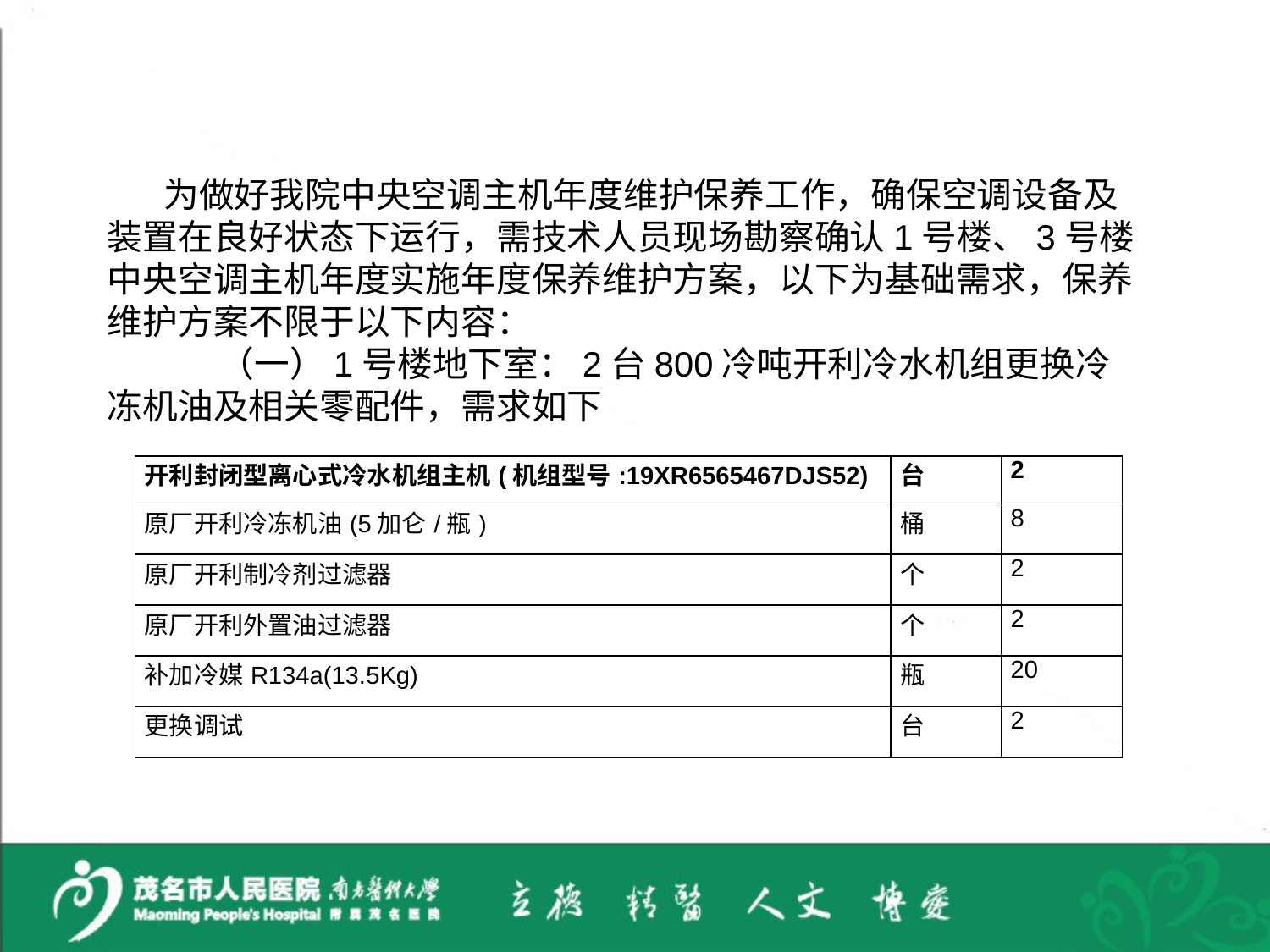

为做好我院中央空调主机年度维护保养工作，确保空调设备及装置在良好状态下运行，需技术人员现场勘察确认1号楼、3号楼中央空调主机年度实施年度保养维护方案，以下为基础需求，保养维护方案不限于以下内容：
      （一）1号楼地下室：2台800冷吨开利冷水机组更换冷冻机油及相关零配件，需求如下
| 开利封闭型离心式冷水机组主机(机组型号:19XR6565467DJS52) | 台 | 2 |
| --- | --- | --- |
| 原厂开利冷冻机油(5加仑/瓶) | 桶 | 8 |
| 原厂开利制冷剂过滤器 | 个 | 2 |
| 原厂开利外置油过滤器 | 个 | 2 |
| 补加冷媒R134a(13.5Kg) | 瓶 | 20 |
| 更换调试 | 台 | 2 |